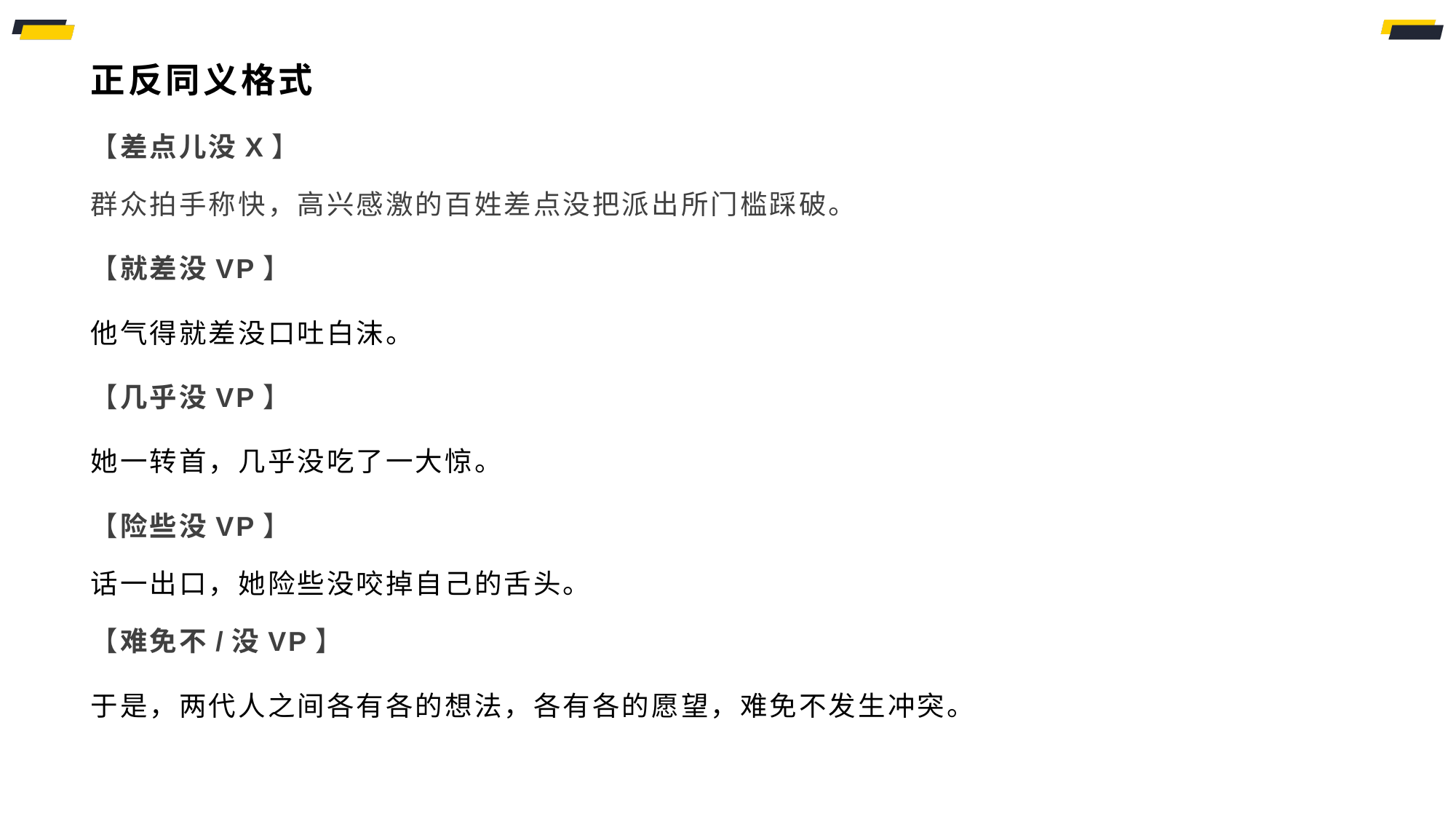

# 正反同义格式
【差点儿没X】
群众拍手称快，高兴感激的百姓差点没把派出所门槛踩破。
【就差没VP】
他气得就差没口吐白沫。
【几乎没VP】
她一转首，几乎没吃了一大惊。
【险些没VP】
话一出口，她险些没咬掉自己的舌头。
【难免不/没VP】
于是，两代人之间各有各的想法，各有各的愿望，难免不发生冲突。